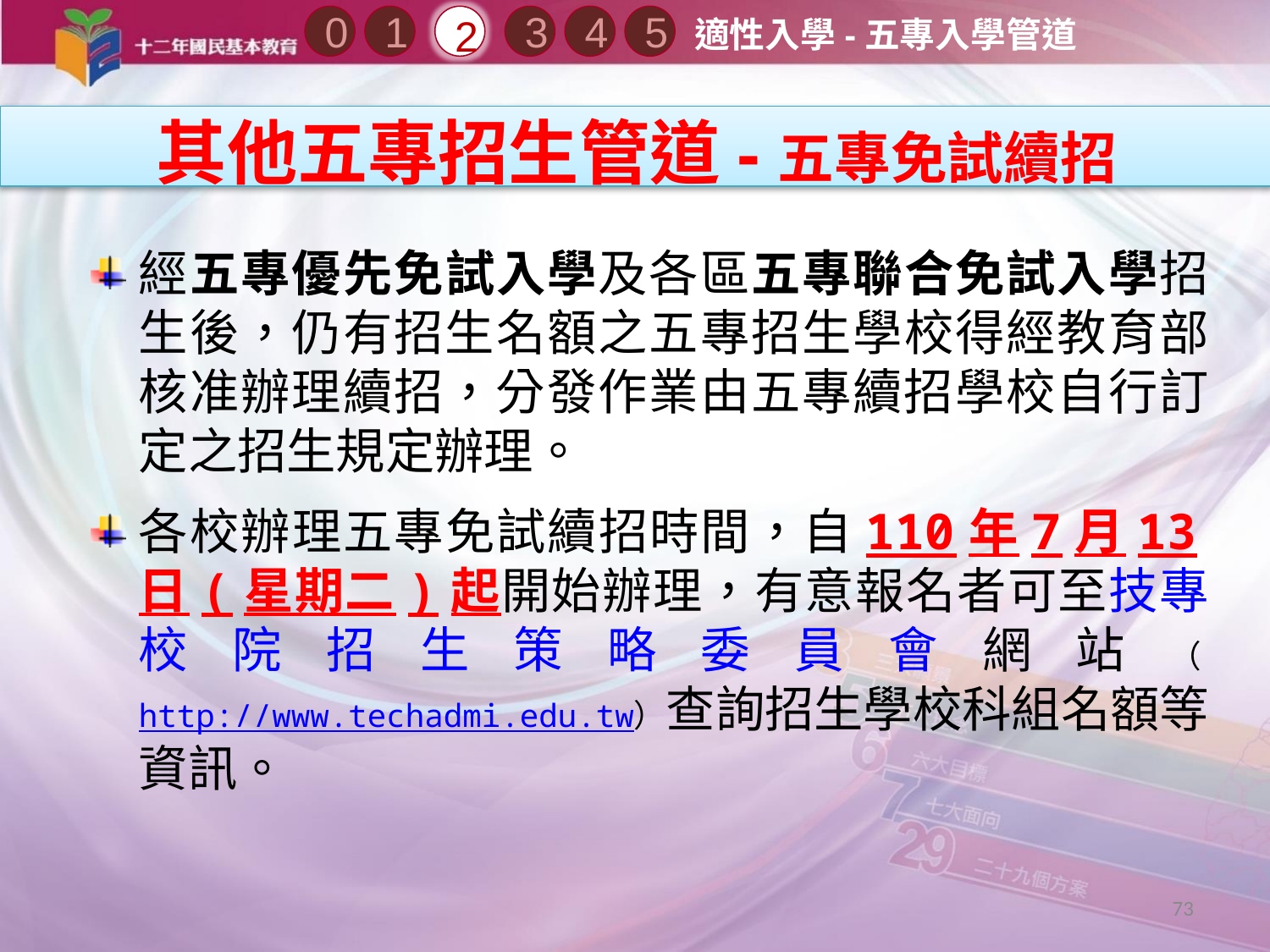

0
2
3
1
4
5
適性入學-五專入學管道
其他五專招生管道-五專免試續招
經五專優先免試入學及各區五專聯合免試入學招生後，仍有招生名額之五專招生學校得經教育部核准辦理續招，分發作業由五專續招學校自行訂定之招生規定辦理。
各校辦理五專免試續招時間，自110年7月13日(星期二)起開始辦理，有意報名者可至技專校院招生策略委員會網站（http://www.techadmi.edu.tw）查詢招生學校科組名額等資訊。
73